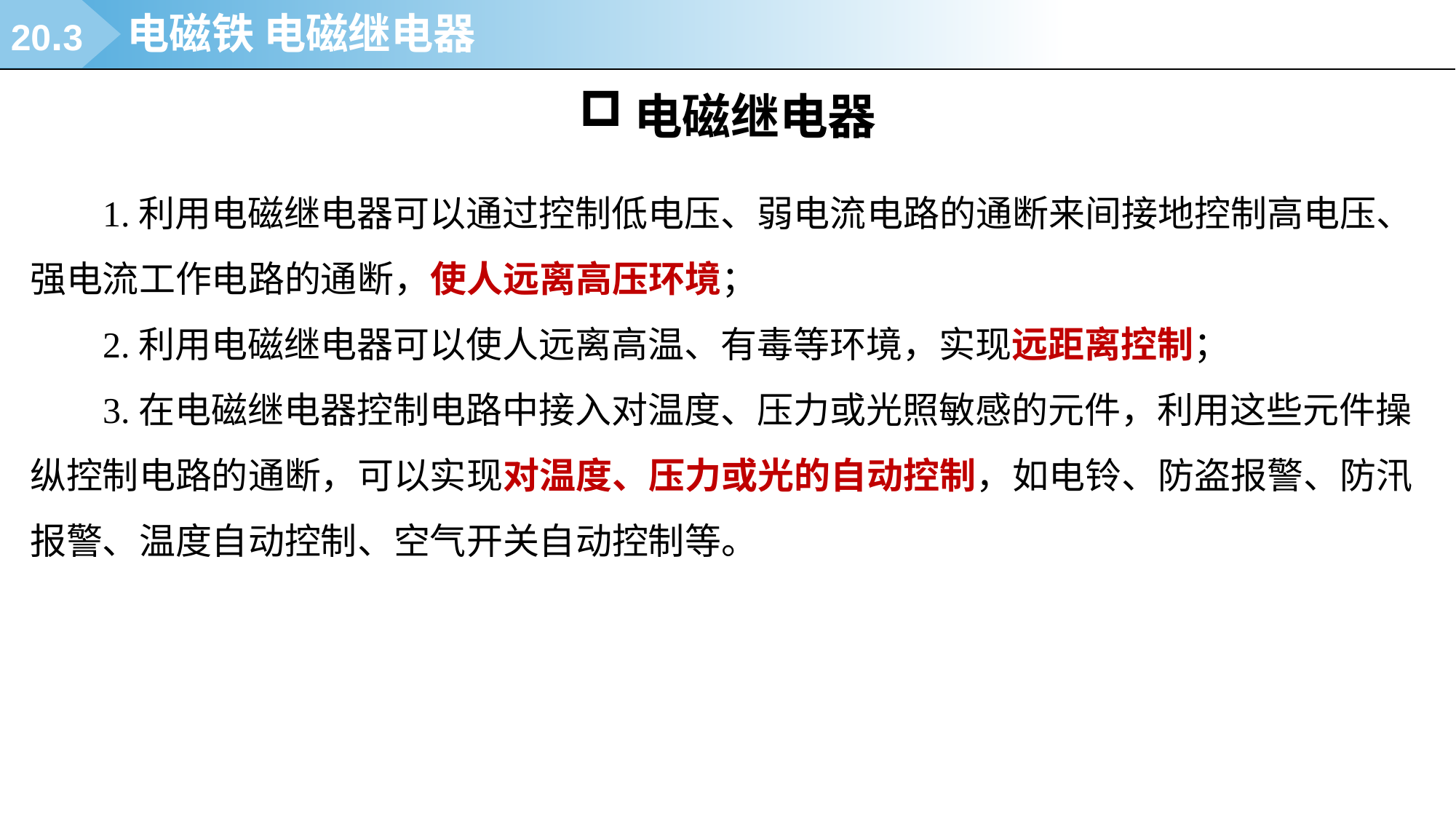

20.3
电磁铁 电磁继电器
电磁继电器
1.利用电磁继电器可以通过控制低电压、弱电流电路的通断来间接地控制高电压、强电流工作电路的通断，使人远离高压环境；
2.利用电磁继电器可以使人远离高温、有毒等环境，实现远距离控制；
3.在电磁继电器控制电路中接入对温度、压力或光照敏感的元件，利用这些元件操纵控制电路的通断，可以实现对温度、压力或光的自动控制，如电铃、防盗报警、防汛报警、温度自动控制、空气开关自动控制等。